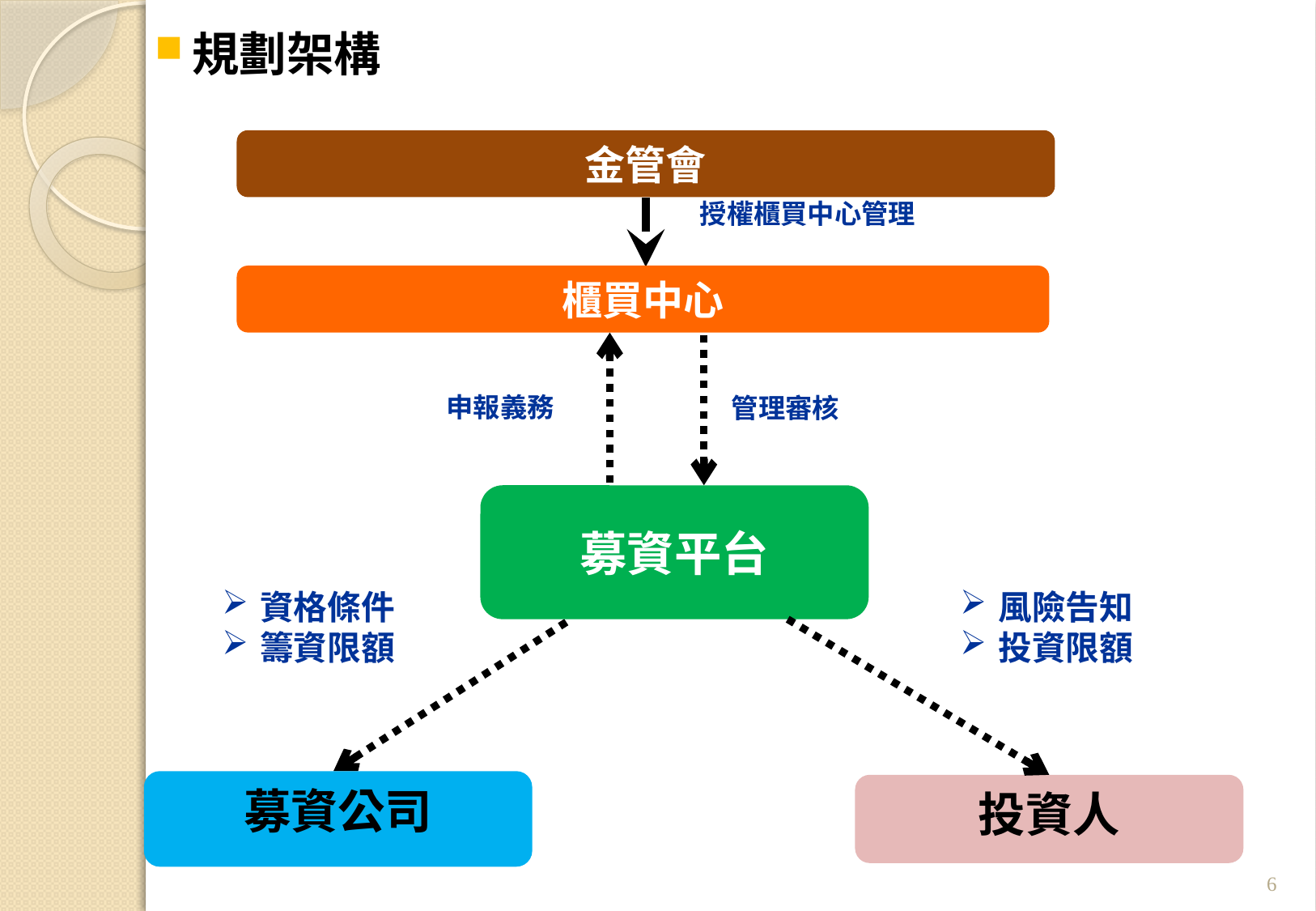

規劃架構
金管會
授權櫃買中心管理
櫃買中心
申報義務
管理審核
募資平台
資格條件
籌資限額
風險告知
投資限額

募資公司
投資人
6